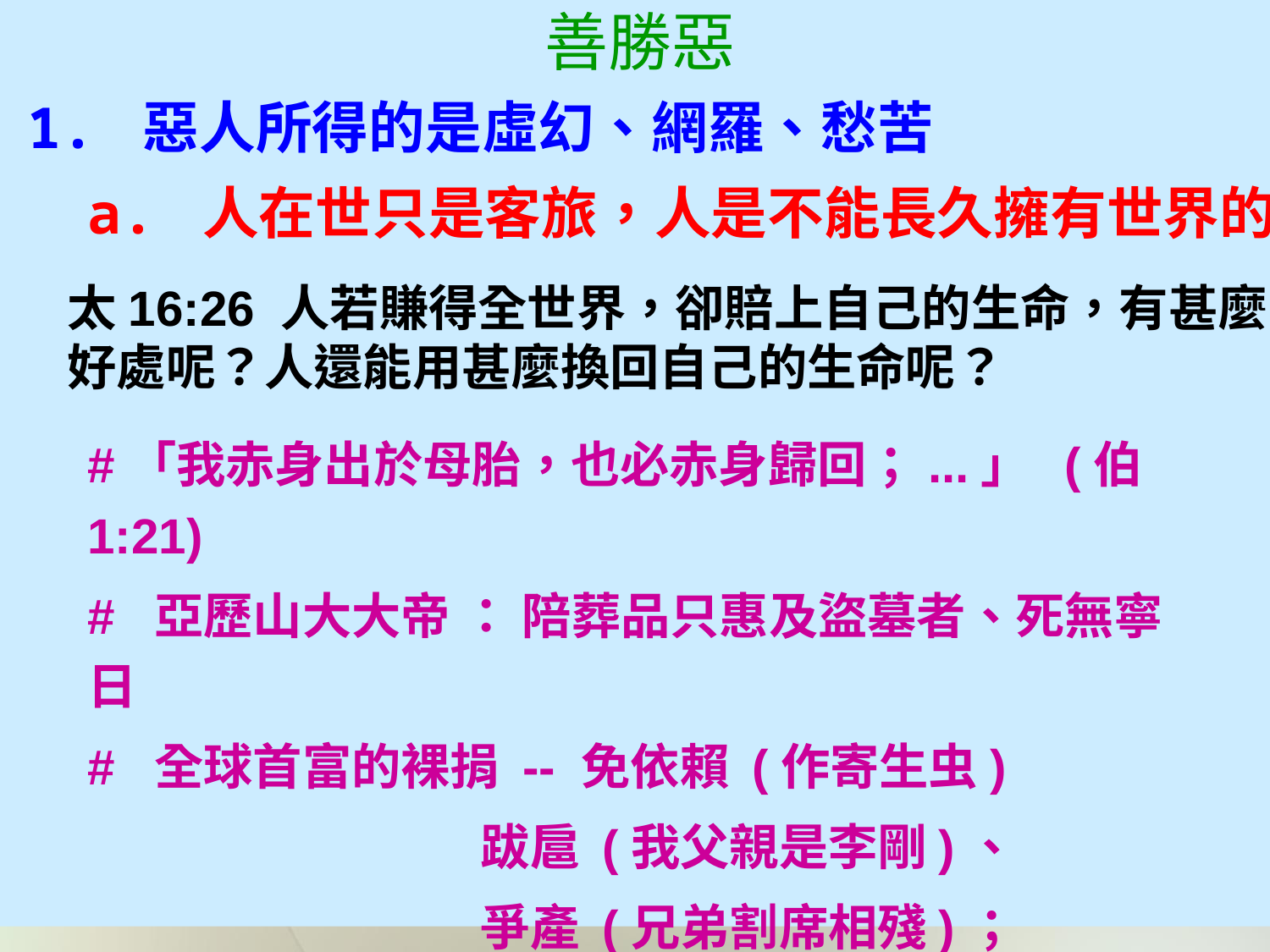

善勝惡
# 1. 惡人所得的是虛幻、網羅、愁苦
a. 人在世只是客旅，人是不能長久擁有世界的
太16:26 人若賺得全世界，卻賠上自己的生命，有甚麼    好處呢？人還能用甚麼換回自己的生命呢？
#「我赤身出於母胎，也必赤身歸回；...」  (伯1:21)
#  亞歷山大大帝 ： 陪葬品只惠及盜墓者、死無寧日
#  全球首富的裸捐 -- 免依賴 (作寄生虫)
                                  跋扈 (我父親是李剛)、
                                  爭產 (兄弟割席相殘)；
                                  扶貧(回饋社會、積財於天)